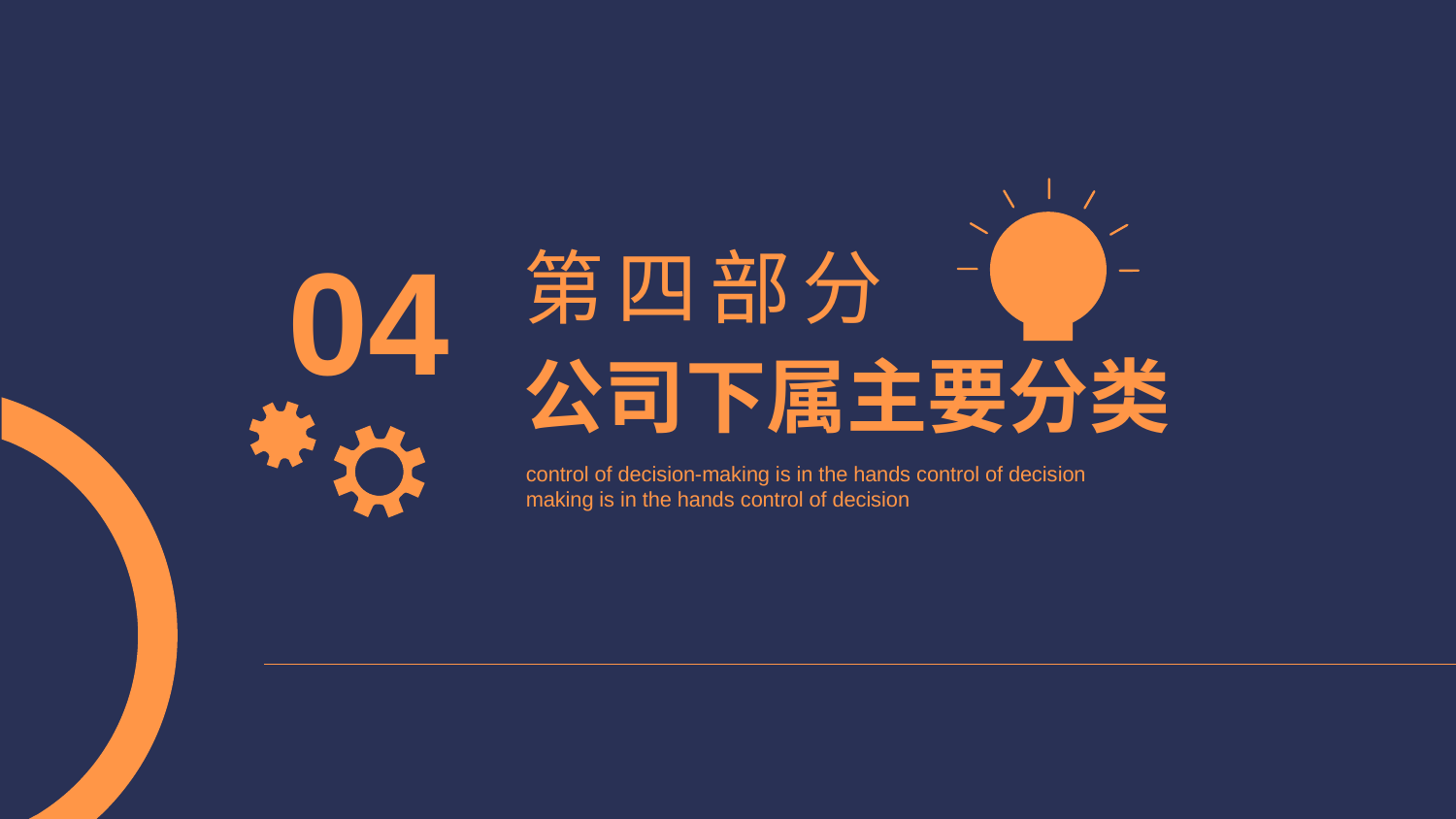

04
第四部分
公司下属主要分类

control of decision-making is in the hands control of decision
making is in the hands control of decision